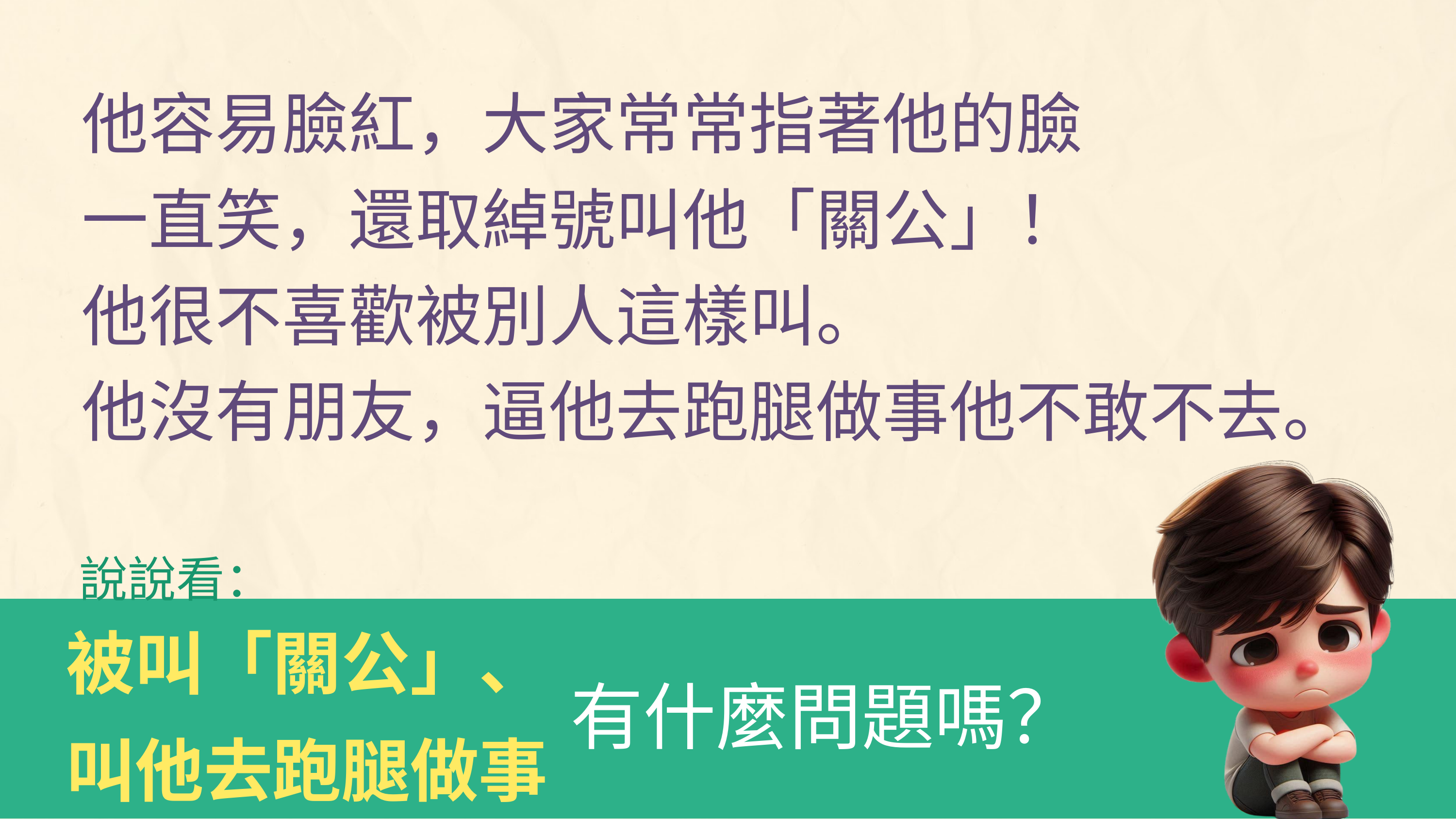

他容易臉紅，大家常常指著他的臉
一直笑，還取綽號叫他「關公」！
他很不喜歡被別人這樣叫。
他沒有朋友，逼他去跑腿做事他不敢不去。

說說看：
被叫「關公」、
叫他去跑腿做事

有什麼問題嗎？